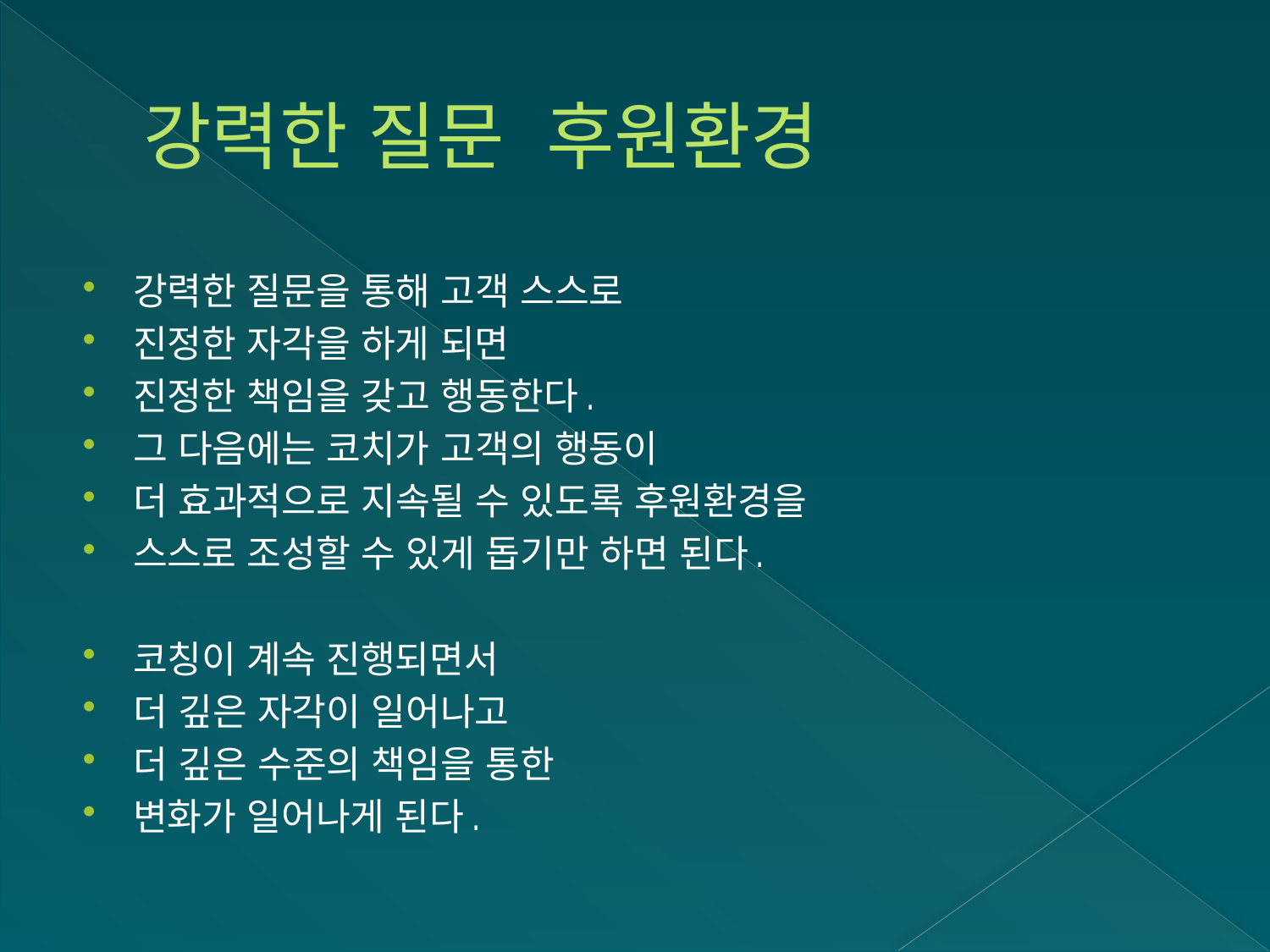

# 강력한 질문  후원환경
강력한 질문을 통해 고객 스스로
진정한 자각을 하게 되면
진정한 책임을 갖고 행동한다.
그 다음에는 코치가 고객의 행동이
더 효과적으로 지속될 수 있도록 후원환경을
스스로 조성할 수 있게 돕기만 하면 된다.

코칭이 계속 진행되면서
더 깊은 자각이 일어나고
더 깊은 수준의 책임을 통한
변화가 일어나게 된다.